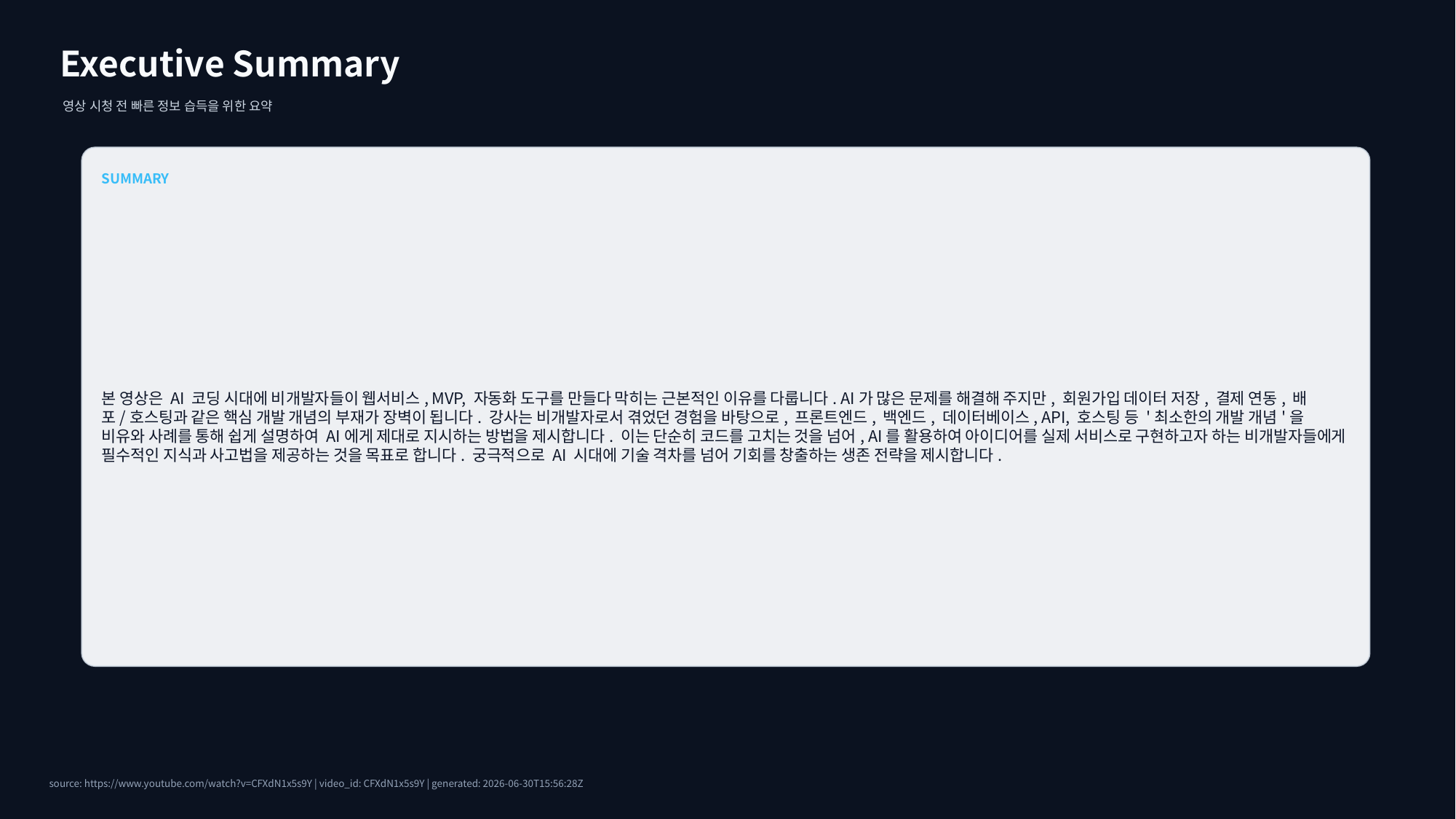

Executive Summary
영상 시청 전 빠른 정보 습득을 위한 요약

SUMMARY
본 영상은 AI 코딩 시대에 비개발자들이 웹서비스, MVP, 자동화 도구를 만들다 막히는 근본적인 이유를 다룹니다. AI가 많은 문제를 해결해 주지만, 회원가입 데이터 저장, 결제 연동, 배포/호스팅과 같은 핵심 개발 개념의 부재가 장벽이 됩니다. 강사는 비개발자로서 겪었던 경험을 바탕으로, 프론트엔드, 백엔드, 데이터베이스, API, 호스팅 등 '최소한의 개발 개념'을 비유와 사례를 통해 쉽게 설명하여 AI에게 제대로 지시하는 방법을 제시합니다. 이는 단순히 코드를 고치는 것을 넘어, AI를 활용하여 아이디어를 실제 서비스로 구현하고자 하는 비개발자들에게 필수적인 지식과 사고법을 제공하는 것을 목표로 합니다. 궁극적으로 AI 시대에 기술 격차를 넘어 기회를 창출하는 생존 전략을 제시합니다.
source: https://www.youtube.com/watch?v=CFXdN1x5s9Y | video_id: CFXdN1x5s9Y | generated: 2026-06-30T15:56:28Z